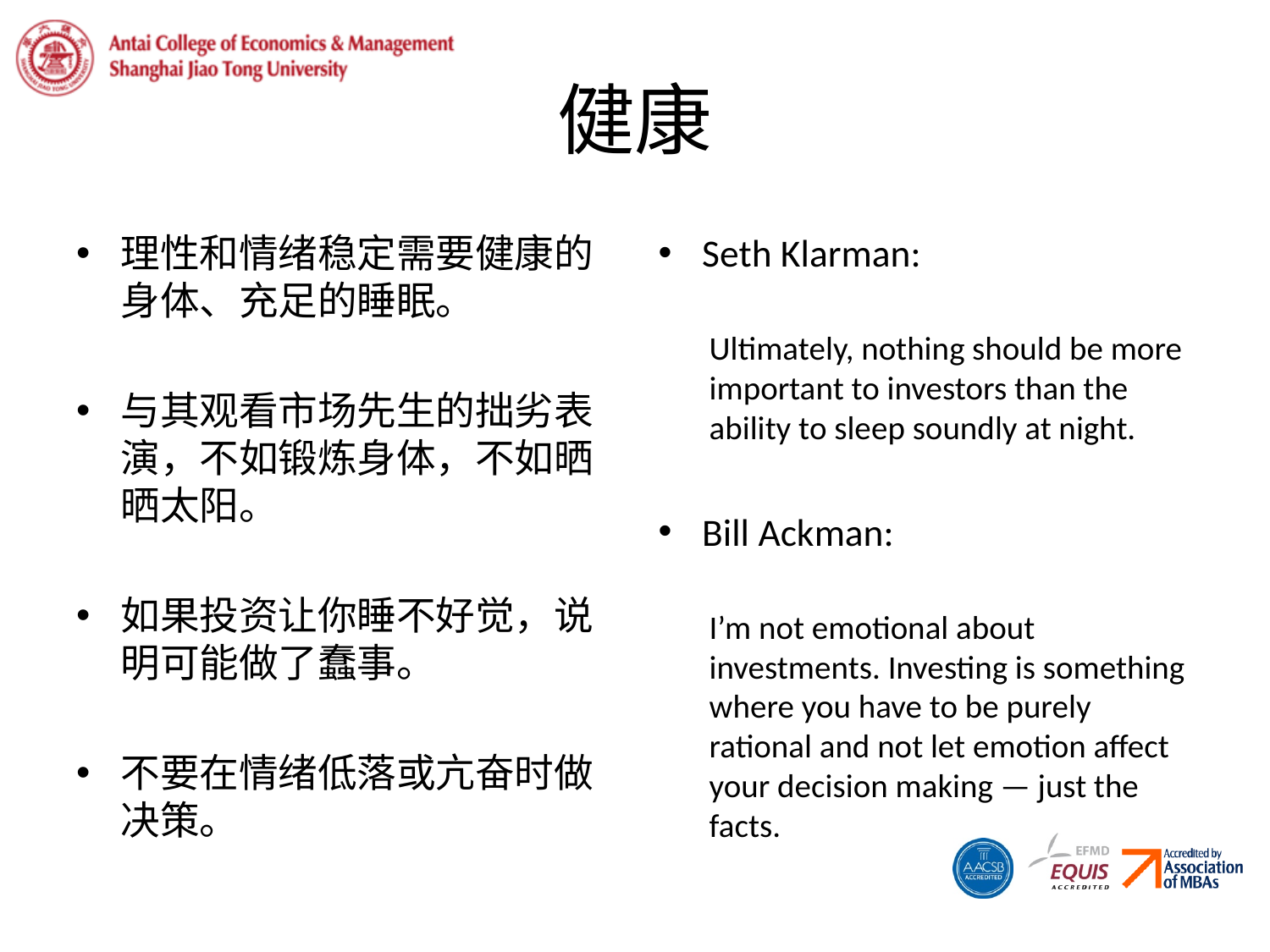

# 健康
理性和情绪稳定需要健康的身体、充足的睡眠。

与其观看市场先生的拙劣表演，不如锻炼身体，不如晒晒太阳。

如果投资让你睡不好觉，说明可能做了蠢事。

不要在情绪低落或亢奋时做决策。
Seth Klarman:

Ultimately, nothing should be more important to investors than the ability to sleep soundly at night.

Bill Ackman:

I’m not emotional about investments. Investing is something where you have to be purely rational and not let emotion affect your decision making — just the facts.